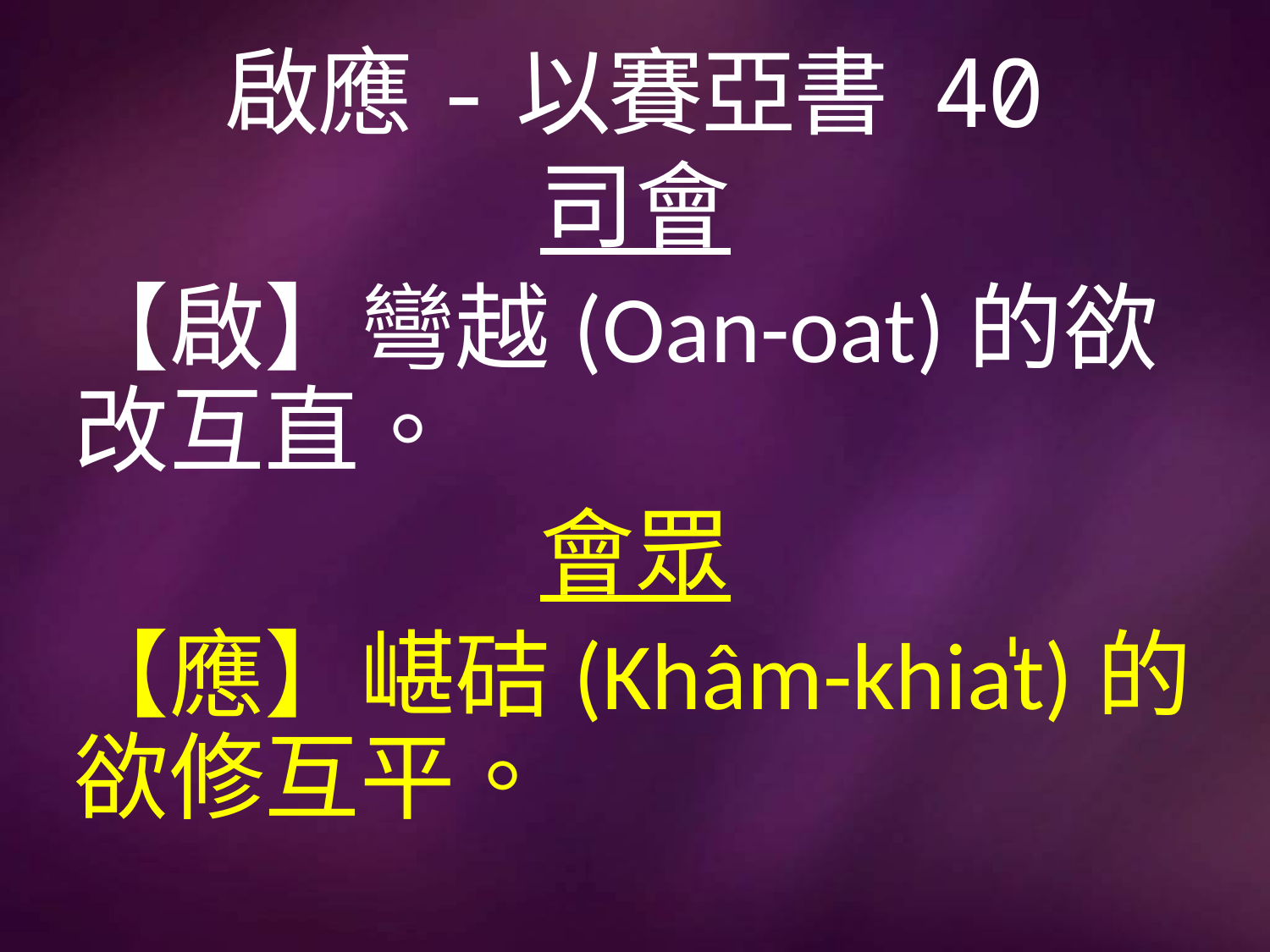

# 啟應-以賽亞書 40
司會
【啟】彎越(Oan-oat)的欲改互直。
會眾
【應】嵁硈(Khâm-khia̍t)的欲修互平。